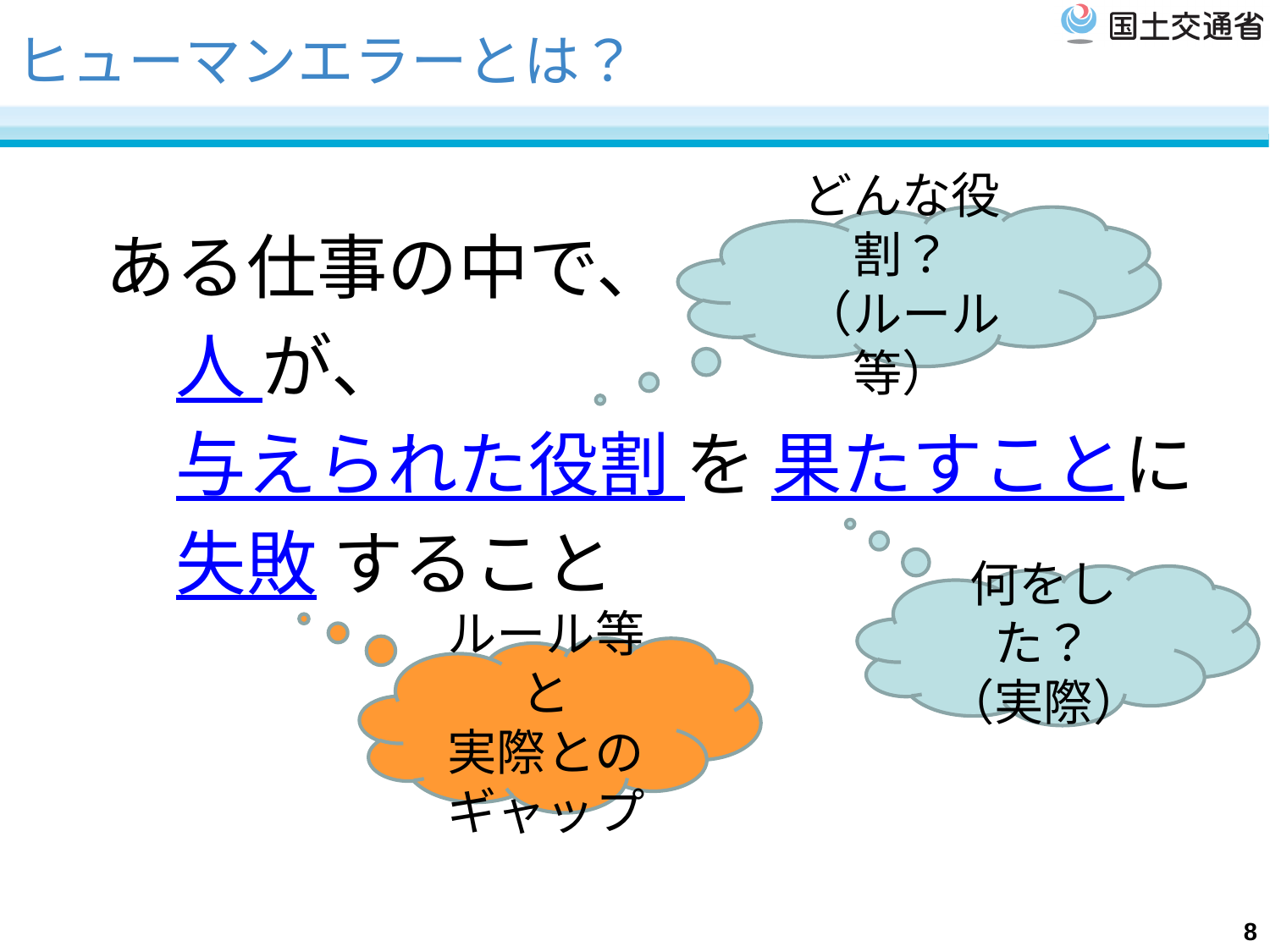

# ヒューマンエラーとは？
どんな役割？
（ルール等）
　ある仕事の中で、
　　人 が、
　　与えられた役割 を 果たすことに
　　失敗 すること
何をした？
（実際）
ルール等と
実際とのギャップ
8